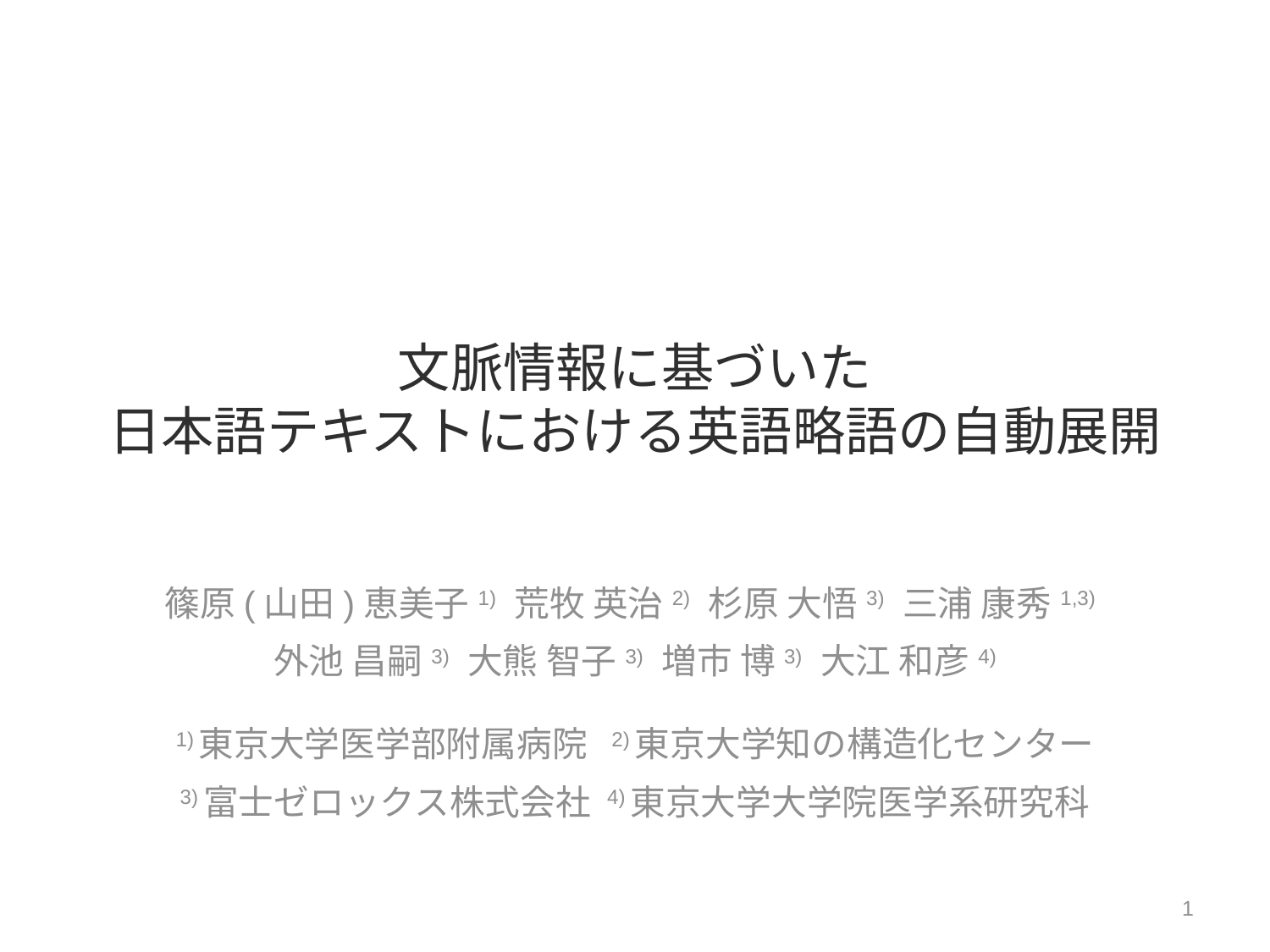

# 文脈情報に基づいた 日本語テキストにおける英語略語の自動展開
篠原(山田)恵美子1) 荒牧 英治2) 杉原 大悟3) 三浦 康秀1,3)
外池 昌嗣3) 大熊 智子3) 増市 博3) 大江 和彦4)
1)東京大学医学部附属病院  2)東京大学知の構造化センター
3)富士ゼロックス株式会社 4)東京大学大学院医学系研究科
1